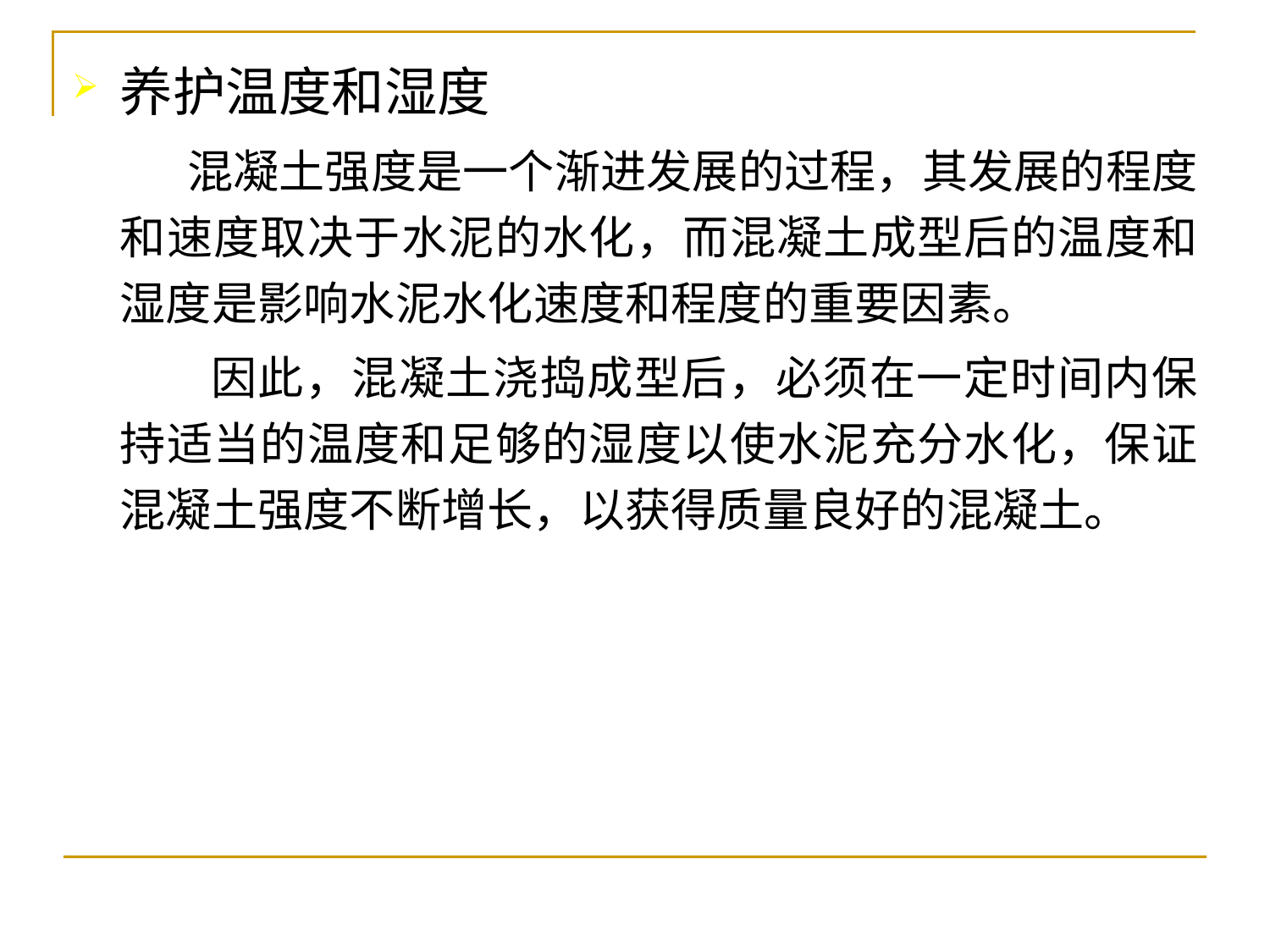

# 养护温度和湿度
          混凝土强度是一个渐进发展的过程，其发展的程度和速度取决于水泥的水化，而混凝土成型后的温度和湿度是影响水泥水化速度和程度的重要因素。
           因此，混凝土浇捣成型后，必须在一定时间内保持适当的温度和足够的湿度以使水泥充分水化，保证混凝土强度不断增长，以获得质量良好的混凝土。